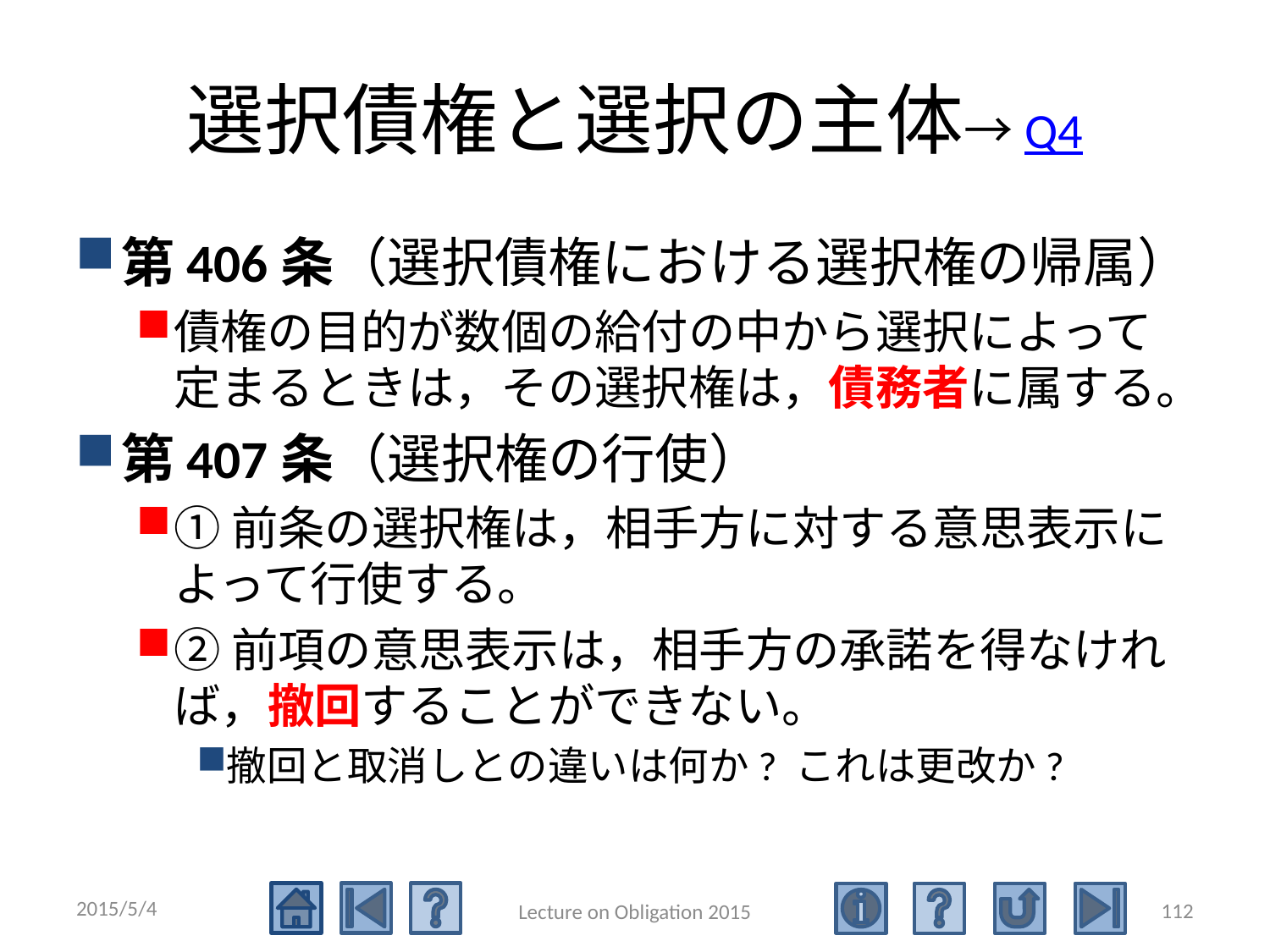

# 選択債権と選択の主体→Q4
第406条（選択債権における選択権の帰属）
債権の目的が数個の給付の中から選択によって定まるときは，その選択権は，債務者に属する。
第407条（選択権の行使）
①前条の選択権は，相手方に対する意思表示によって行使する。
②前項の意思表示は，相手方の承諾を得なければ，撤回することができない。
撤回と取消しとの違いは何か? これは更改か?
2015/5/4
112
Lecture on Obligation 2015